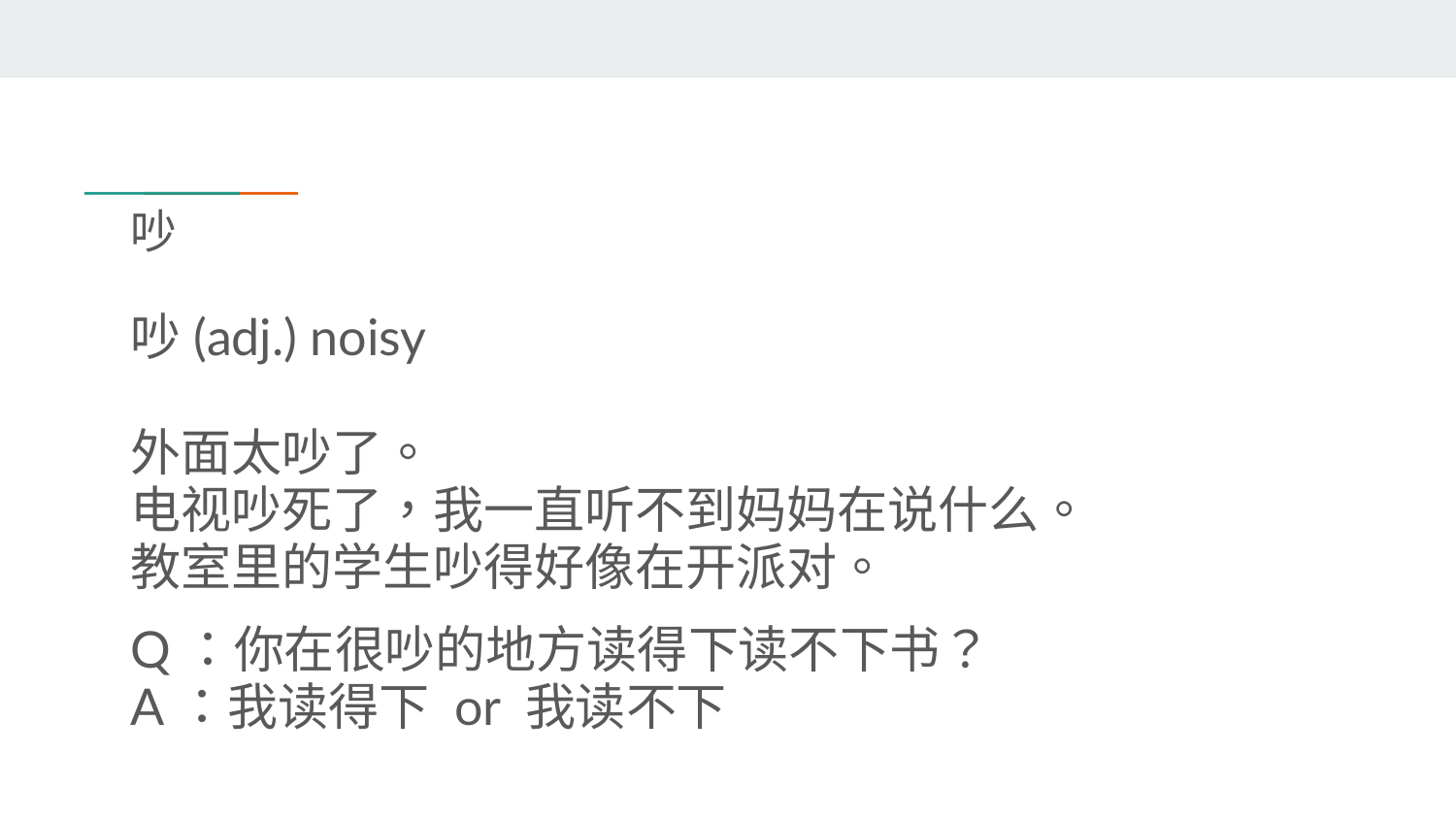

# 吵

吵(adj.) noisy
外面太吵了。
电视吵死了，我一直听不到妈妈在说什么。
教室里的学生吵得好像在开派对。
Q：你在很吵的地方读得下读不下书？
A：我读得下 or 我读不下